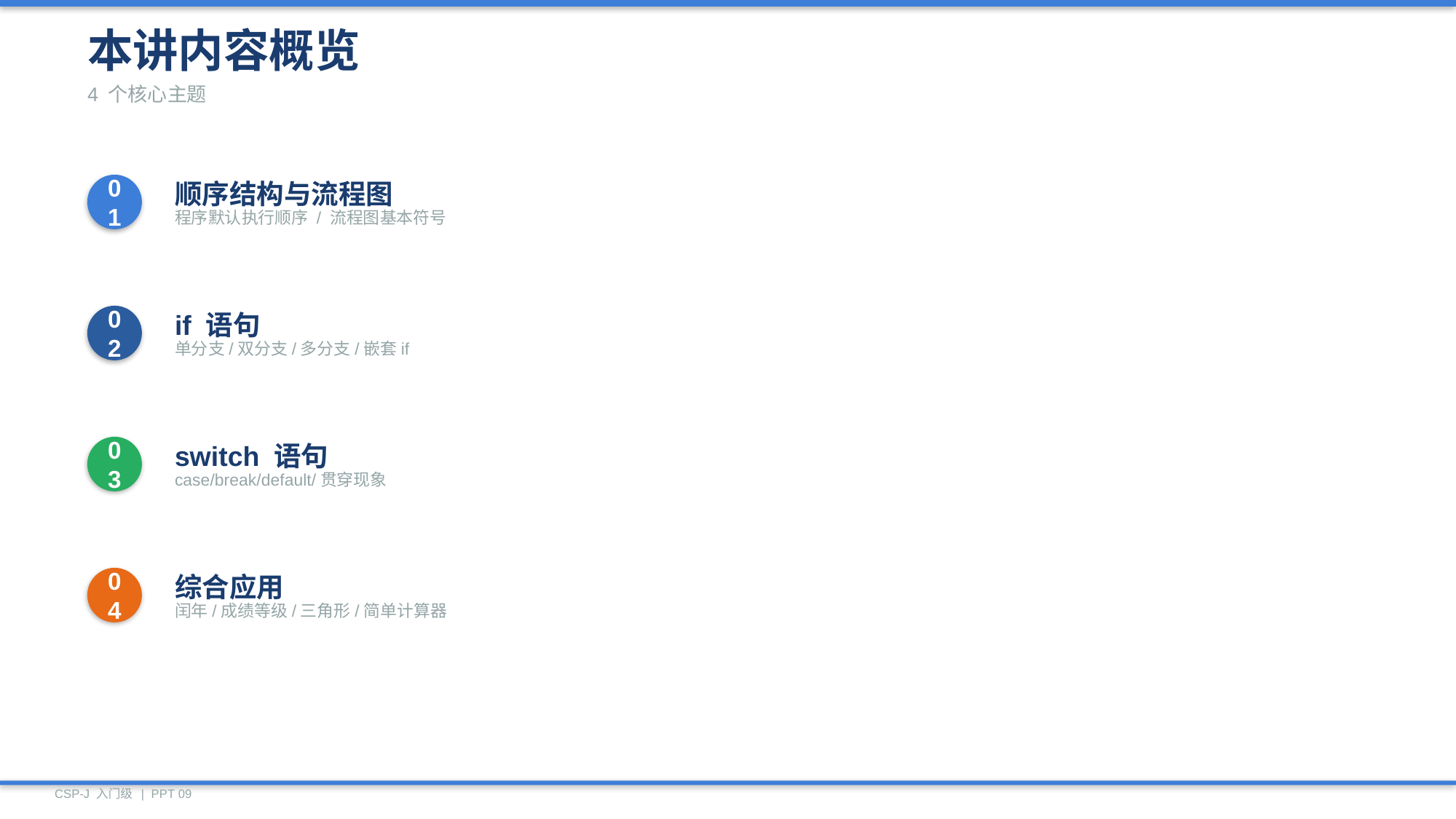

本讲内容概览
4 个核心主题
01
顺序结构与流程图
程序默认执行顺序 / 流程图基本符号
02
if 语句
单分支/双分支/多分支/嵌套if
03
switch 语句
case/break/default/贯穿现象
04
综合应用
闰年/成绩等级/三角形/简单计算器

CSP-J 入门级  |  PPT 09